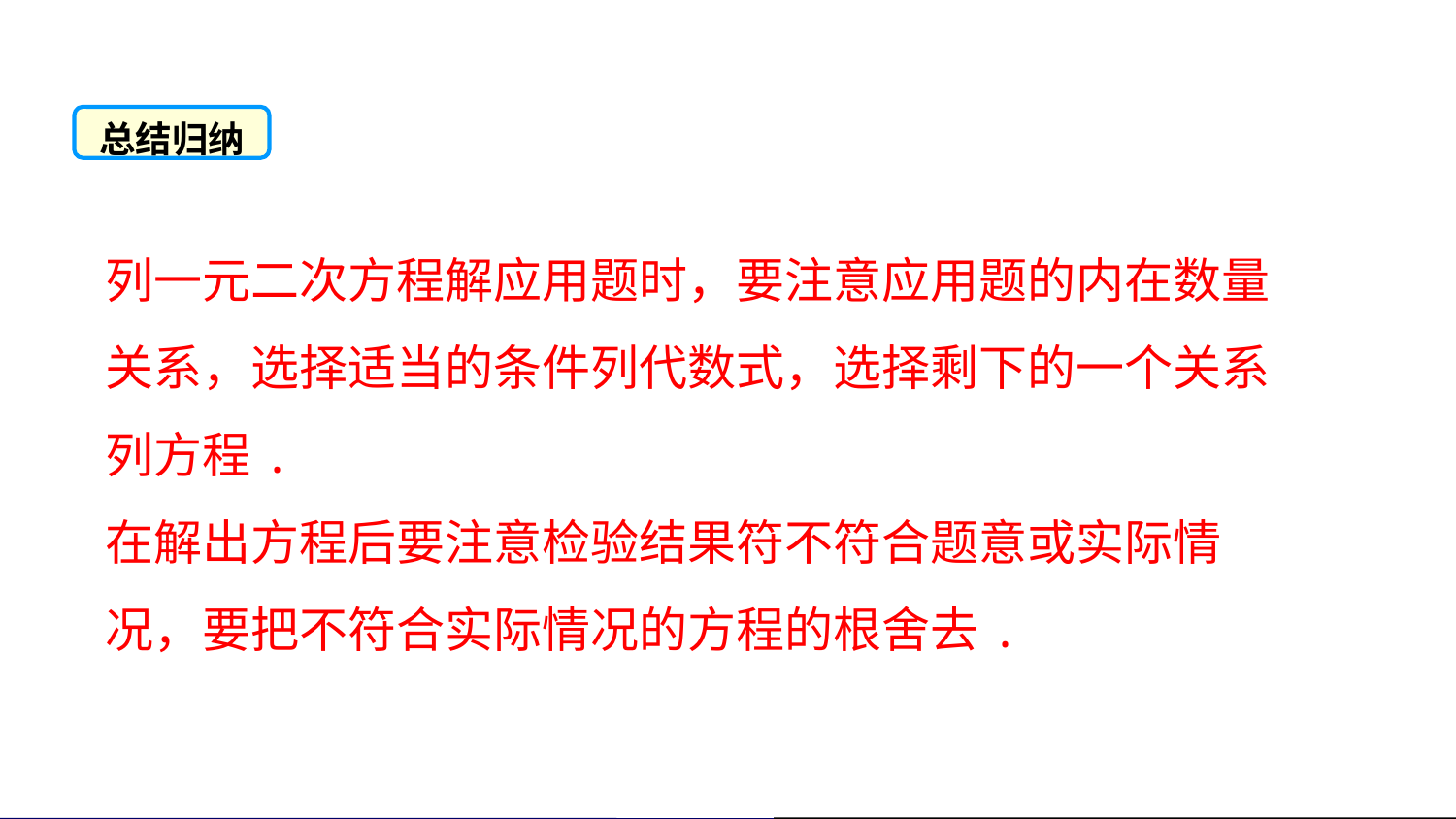

总结归纳
列一元二次方程解应用题时，要注意应用题的内在数量关系，选择适当的条件列代数式，选择剩下的一个关系列方程.
在解出方程后要注意检验结果符不符合题意或实际情况，要把不符合实际情况的方程的根舍去.